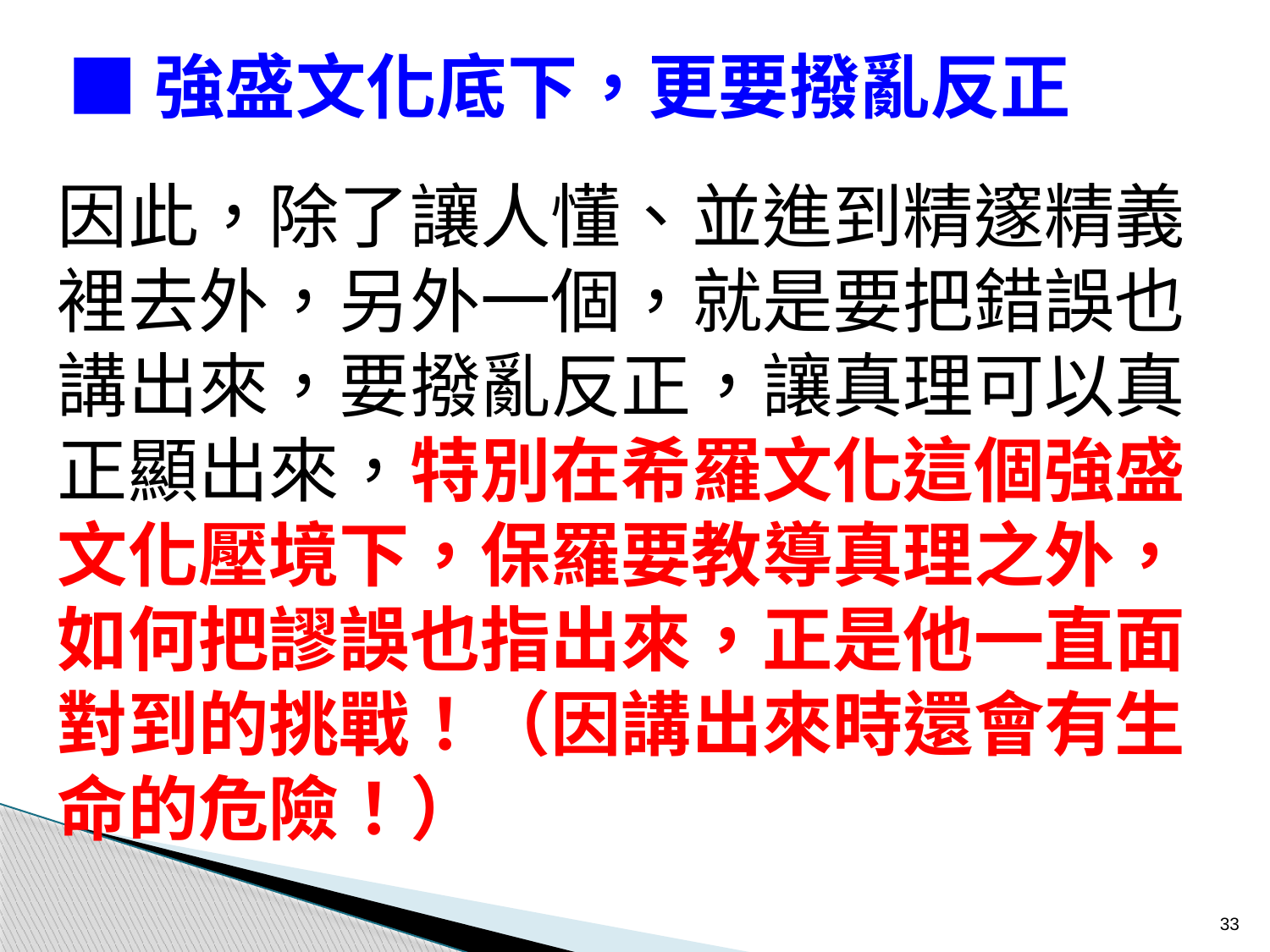

■強盛文化底下，更要撥亂反正
因此，除了讓人懂、並進到精邃精義裡去外，另外一個，就是要把錯誤也講出來，要撥亂反正，讓真理可以真正顯出來，特別在希羅文化這個強盛文化壓境下，保羅要教導真理之外，如何把謬誤也指出來，正是他一直面對到的挑戰！（因講出來時還會有生命的危險！）
33